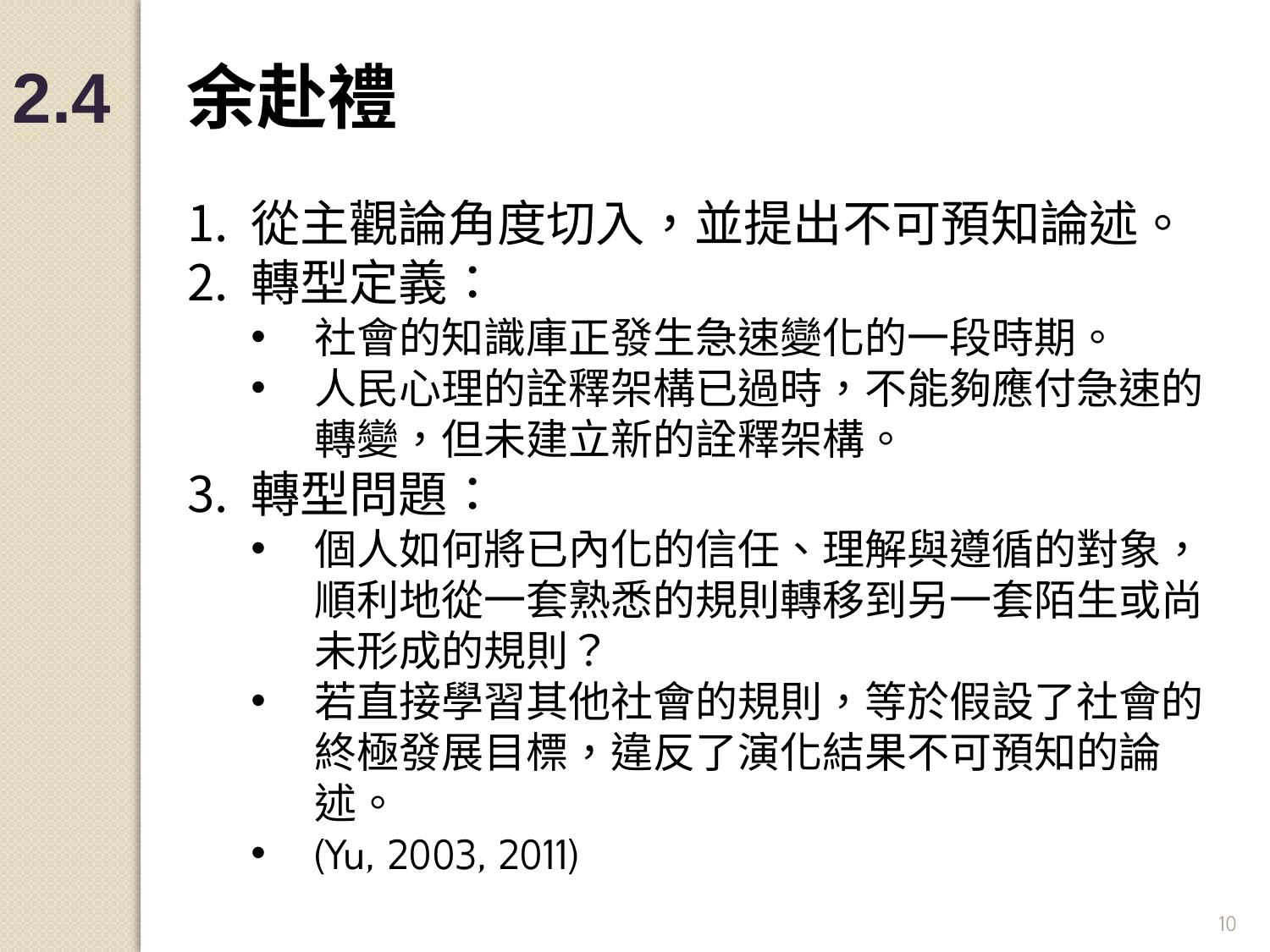

2.4   余赴禮
從主觀論角度切入，並提出不可預知論述。
轉型定義：
社會的知識庫正發生急速變化的一段時期。
人民心理的詮釋架構已過時，不能夠應付急速的轉變，但未建立新的詮釋架構。
轉型問題：
個人如何將已內化的信任、理解與遵循的對象，順利地從一套熟悉的規則轉移到另一套陌生或尚未形成的規則？
若直接學習其他社會的規則，等於假設了社會的終極發展目標，違反了演化結果不可預知的論述。
(Yu, 2003, 2011)

10